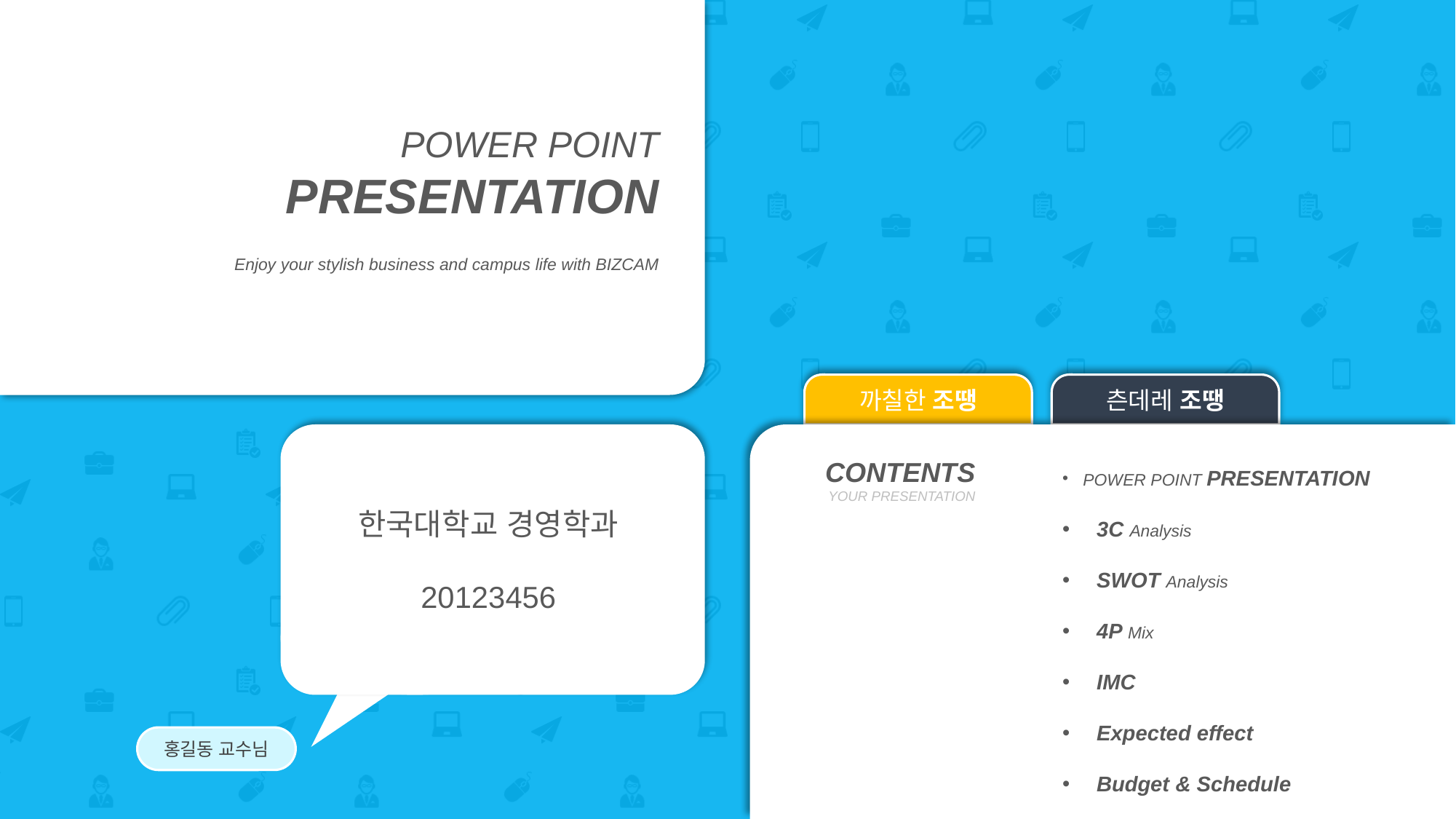

POWER POINT PRESENTATION
Enjoy your stylish business and campus life with BIZCAM

까칠한 조땡
츤데레 조땡
한국대학교 경영학과

20123456
POWER POINT PRESENTATION
3C Analysis
SWOT Analysis
4P Mix
IMC
Expected effect
Budget & Schedule
CONTENTS
YOUR PRESENTATION

홍길동 교수님